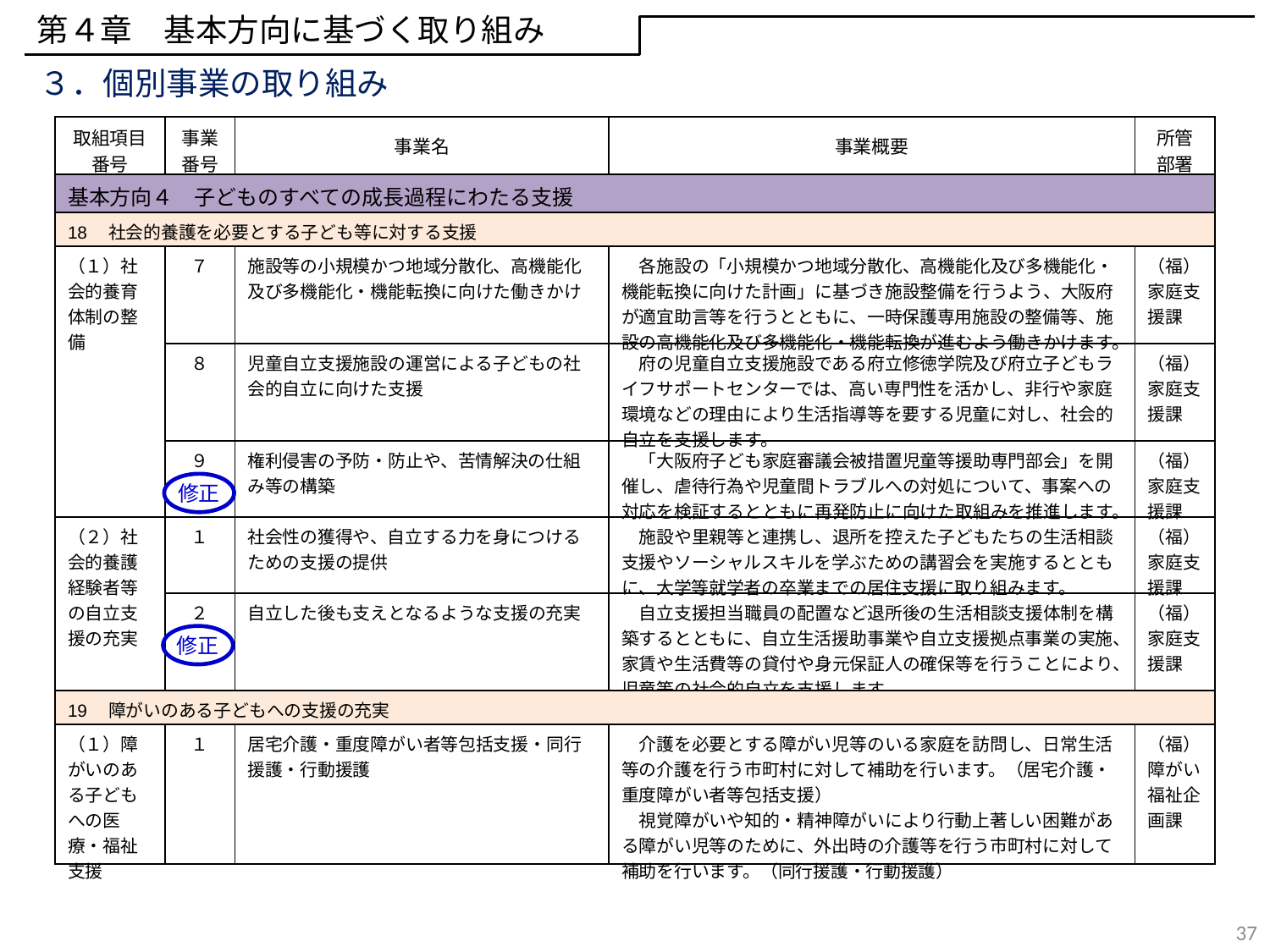

第４章　基本方向に基づく取り組み
３．個別事業の取り組み
| 取組項目 番号 | 事業 番号 | 事業名 | 事業概要 | 所管 部署 |
| --- | --- | --- | --- | --- |
| 基本方向４　子どものすべての成長過程にわたる支援 |  |  |  |  |
| 18　社会的養護を必要とする子ども等に対する支援 |  |  |  |  |
| （１）社会的養育体制の整備 | ７ | 施設等の小規模かつ地域分散化、高機能化及び多機能化・機能転換に向けた働きかけ | 各施設の「小規模かつ地域分散化、高機能化及び多機能化・機能転換に向けた計画」に基づき施設整備を行うよう、大阪府が適宜助言等を行うとともに、一時保護専用施設の整備等、施設の高機能化及び多機能化・機能転換が進むよう働きかけます。 | （福）家庭支援課 |
|  | ８ | 児童自立支援施設の運営による子どもの社会的自立に向けた支援 | 府の児童自立支援施設である府立修徳学院及び府立子どもライフサポートセンターでは、高い専門性を活かし、非行や家庭環境などの理由により生活指導等を要する児童に対し、社会的自立を支援します。 | （福）家庭支援課 |
|  | ９ | 権利侵害の予防・防止や、苦情解決の仕組み等の構築 | 「大阪府子ども家庭審議会被措置児童等援助専門部会」を開催し、虐待行為や児童間トラブルへの対処について、事案への対応を検証するとともに再発防止に向けた取組みを推進します。 | （福）家庭支援課 |
| （２）社会的養護経験者等の自立支援の充実 | １ | 社会性の獲得や、自立する力を身につけるための支援の提供 | 施設や里親等と連携し、退所を控えた子どもたちの生活相談支援やソーシャルスキルを学ぶための講習会を実施するとともに、大学等就学者の卒業までの居住支援に取り組みます。 | （福）家庭支援課 |
| （２） | ２ | 自立した後も支えとなるような支援の充実 | 自立支援担当職員の配置など退所後の生活相談支援体制を構築するとともに、自立生活援助事業や自立支援拠点事業の実施、家賃や生活費等の貸付や身元保証人の確保等を行うことにより、児童等の社会的自立を支援します。 | （福）家庭支援課 |
| 19　障がいのある子どもへの支援の充実 |  |  |  |  |
| （１）障がいのある子どもへの医療・福祉支援 | １ | 居宅介護・重度障がい者等包括支援・同行援護・行動援護 | 介護を必要とする障がい児等のいる家庭を訪問し、日常生活等の介護を行う市町村に対して補助を行います。（居宅介護・重度障がい者等包括支援） 　視覚障がいや知的・精神障がいにより行動上著しい困難がある障がい児等のために、外出時の介護等を行う市町村に対して補助を行います。（同行援護・行動援護） | （福）障がい福祉企画課 |

修正

修正
37